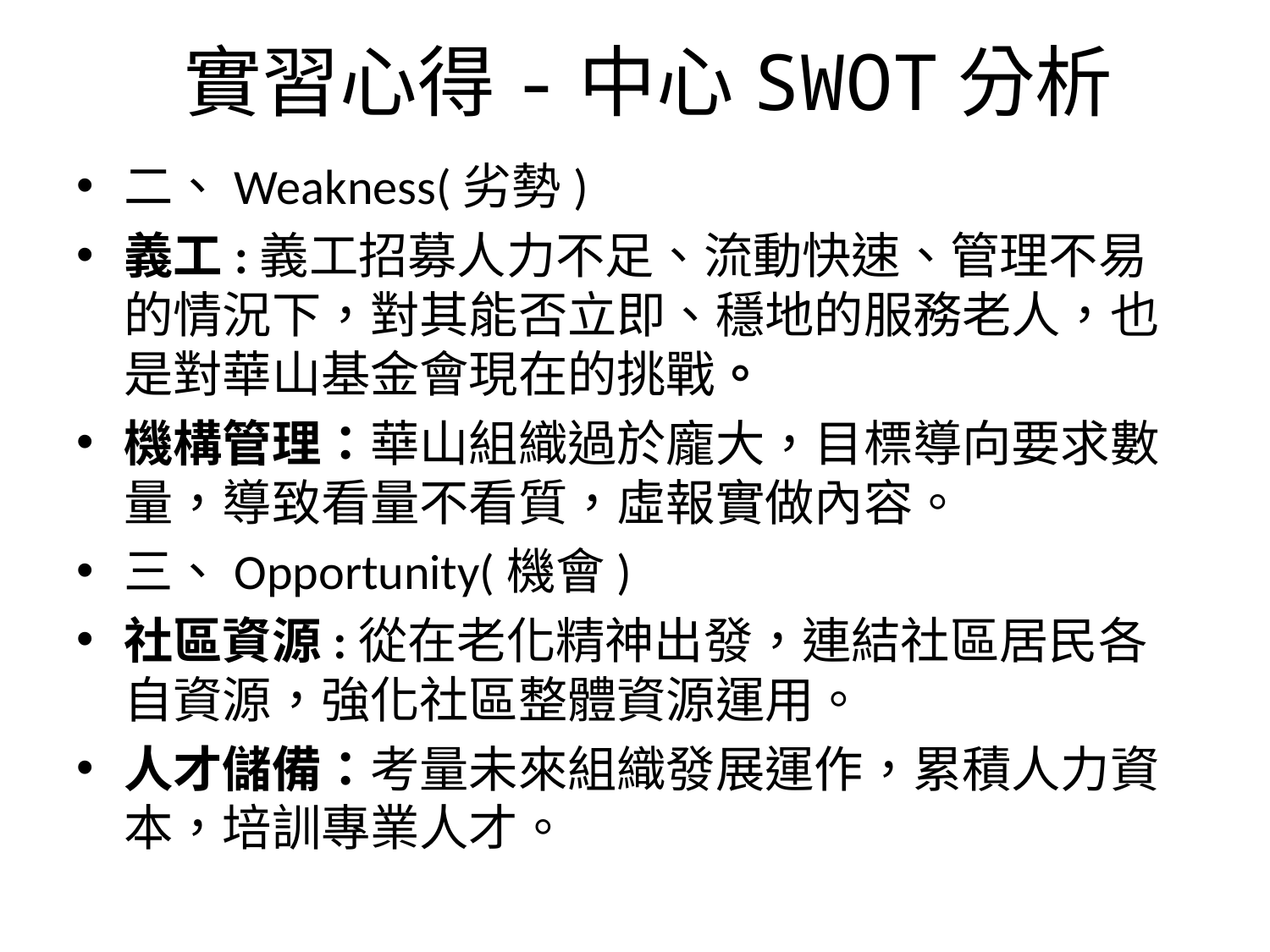

# 實習心得-中心SWOT分析
二、Weakness(劣勢)
義工:義工招募人力不足、流動快速、管理不易的情況下，對其能否立即、穩地的服務老人，也是對華山基金會現在的挑戰。
機構管理：華山組織過於龐大，目標導向要求數量，導致看量不看質，虛報實做內容。
三、Opportunity(機會)
社區資源:從在老化精神出發，連結社區居民各自資源，強化社區整體資源運用。
人才儲備：考量未來組織發展運作，累積人力資本，培訓專業人才。